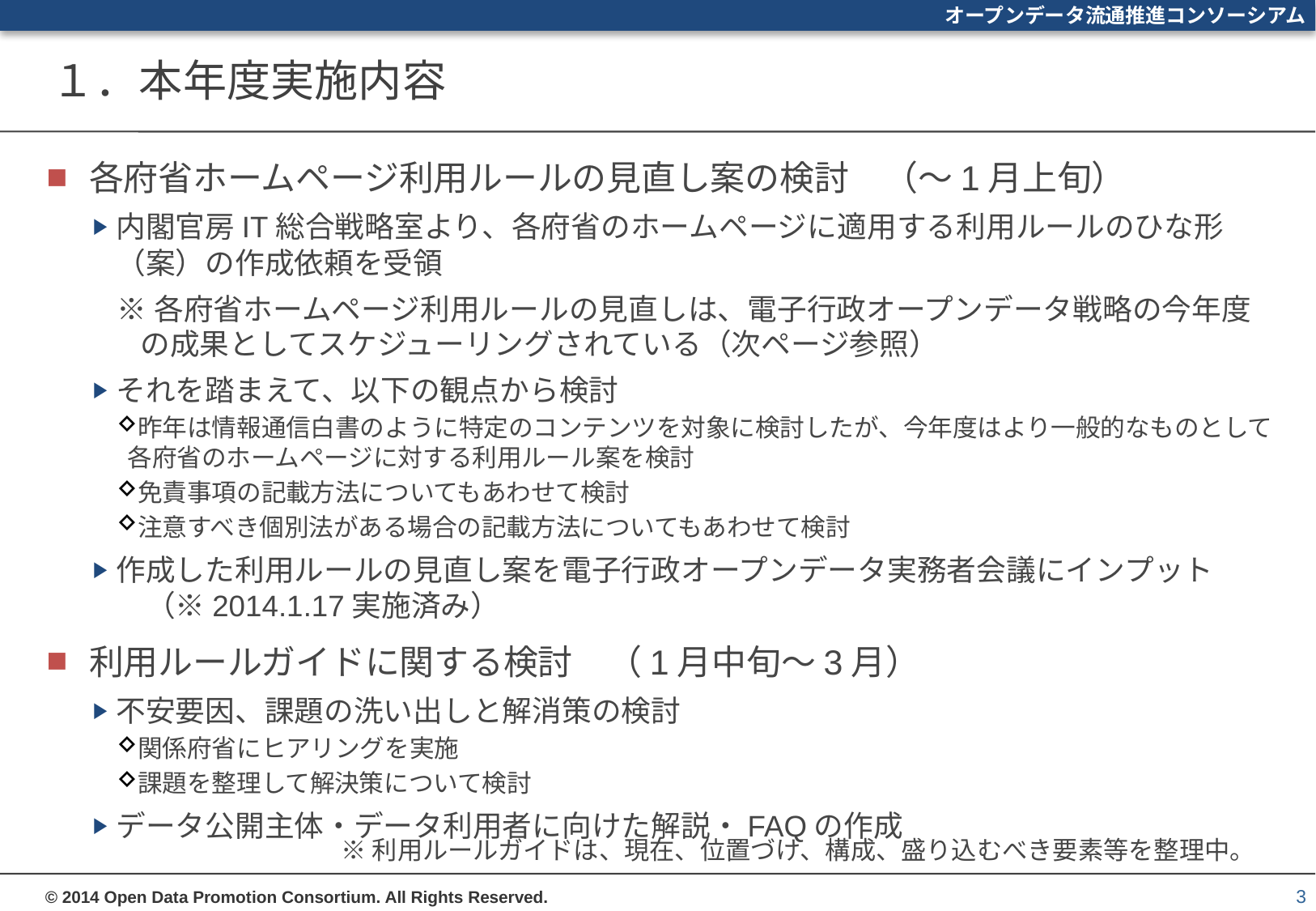

# １．本年度実施内容
各府省ホームページ利用ルールの見直し案の検討　（～1月上旬）
内閣官房IT総合戦略室より、各府省のホームページに適用する利用ルールのひな形（案）の作成依頼を受領
※各府省ホームページ利用ルールの見直しは、電子行政オープンデータ戦略の今年度の成果としてスケジューリングされている（次ページ参照）
それを踏まえて、以下の観点から検討
昨年は情報通信白書のように特定のコンテンツを対象に検討したが、今年度はより一般的なものとして各府省のホームページに対する利用ルール案を検討
免責事項の記載方法についてもあわせて検討
注意すべき個別法がある場合の記載方法についてもあわせて検討
作成した利用ルールの見直し案を電子行政オープンデータ実務者会議にインプット　　　（※2014.1.17実施済み）
利用ルールガイドに関する検討　（1月中旬～3月）
不安要因、課題の洗い出しと解消策の検討
関係府省にヒアリングを実施
課題を整理して解決策について検討
データ公開主体・データ利用者に向けた解説・FAQの作成
※利用ルールガイドは、現在、位置づけ、構成、盛り込むべき要素等を整理中。
3